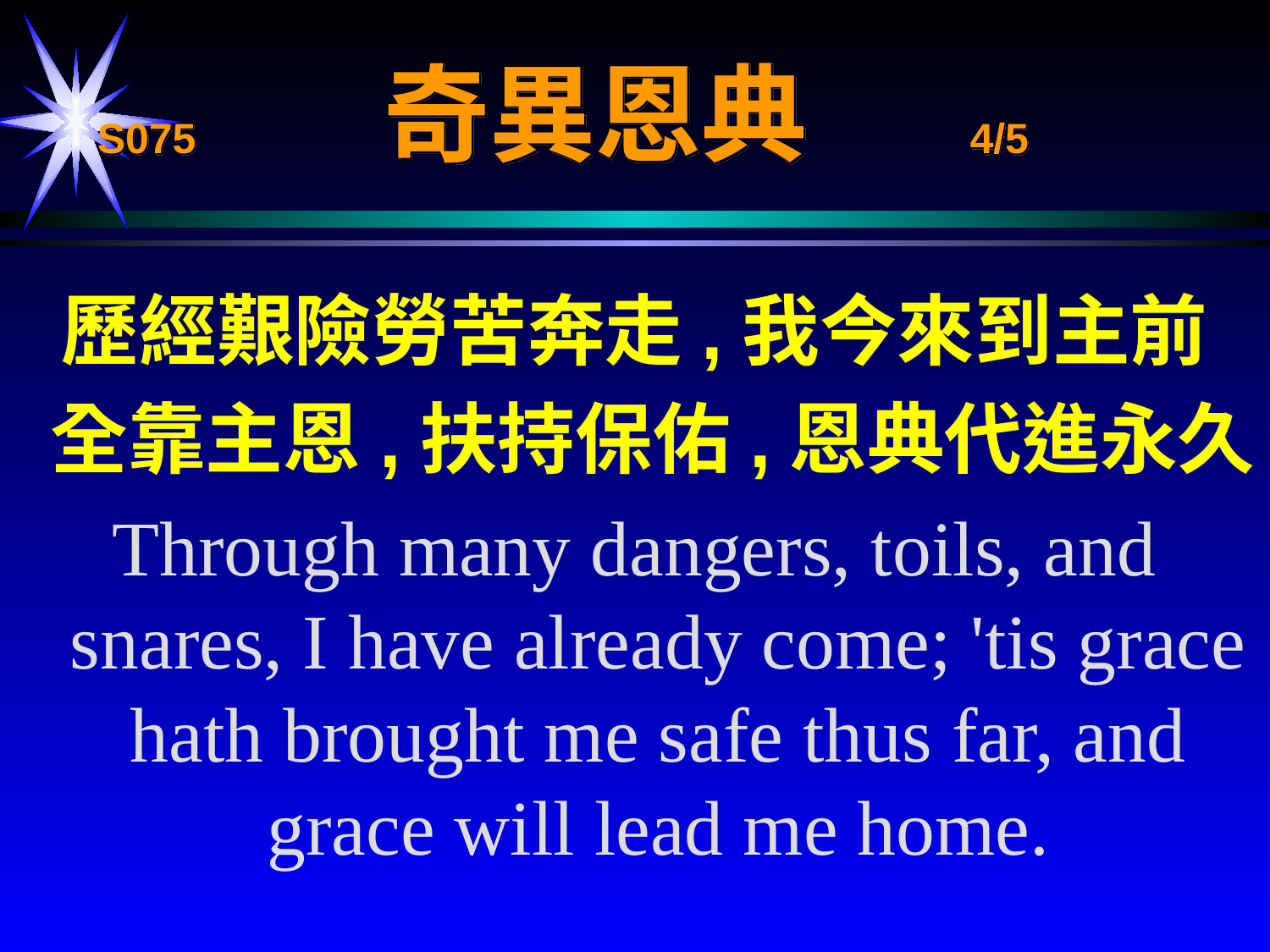

# S075               奇異恩典                4/5
歷經艱險勞苦奔走,我今來到主前
 全靠主恩,扶持保佑,恩典代進永久
Through many dangers, toils, and snares, I have already come; 'tis grace hath brought me safe thus far, and grace will lead me home.